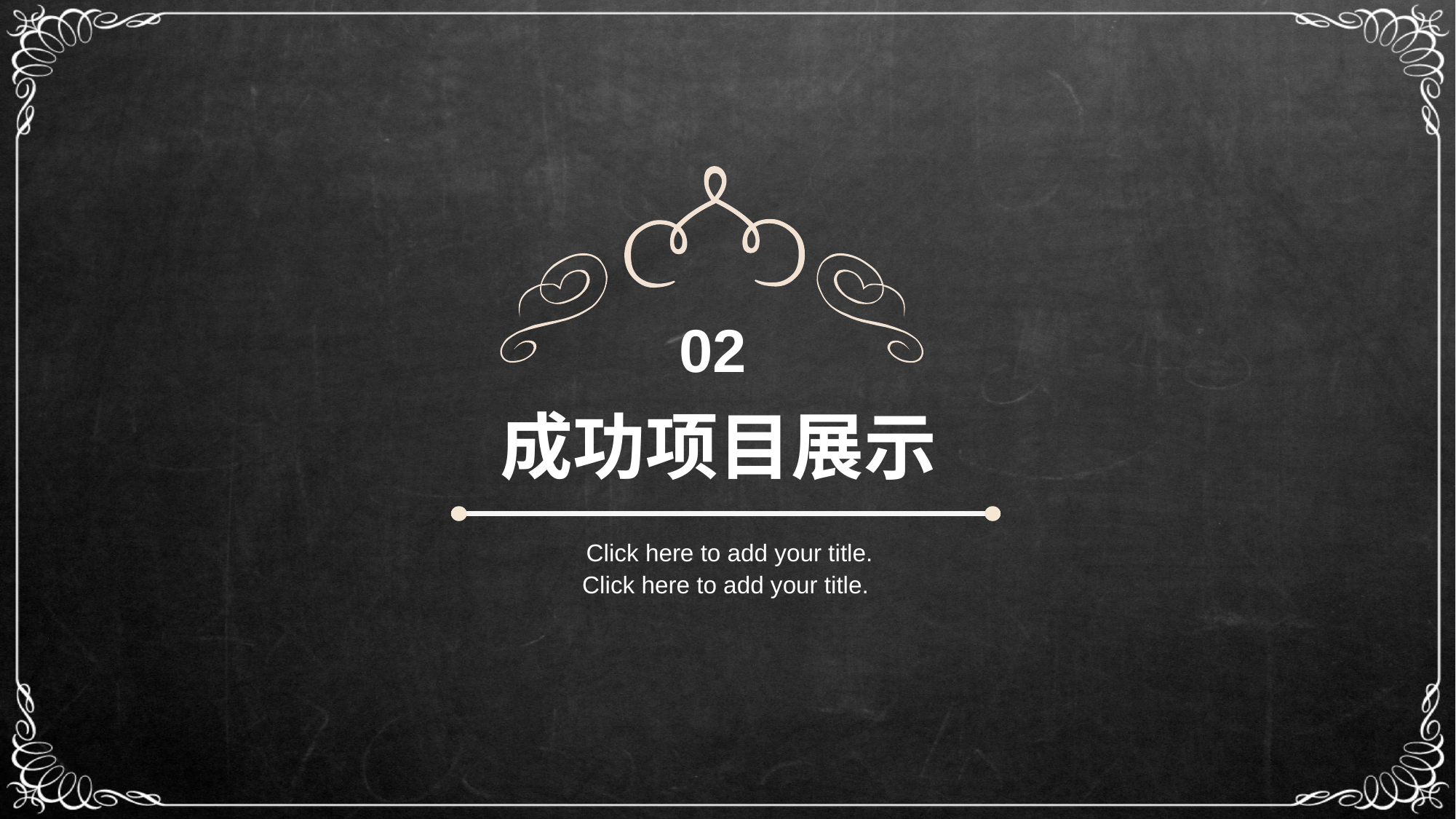

02
成功项目展示

Click here to add your title.
Click here to add your title.